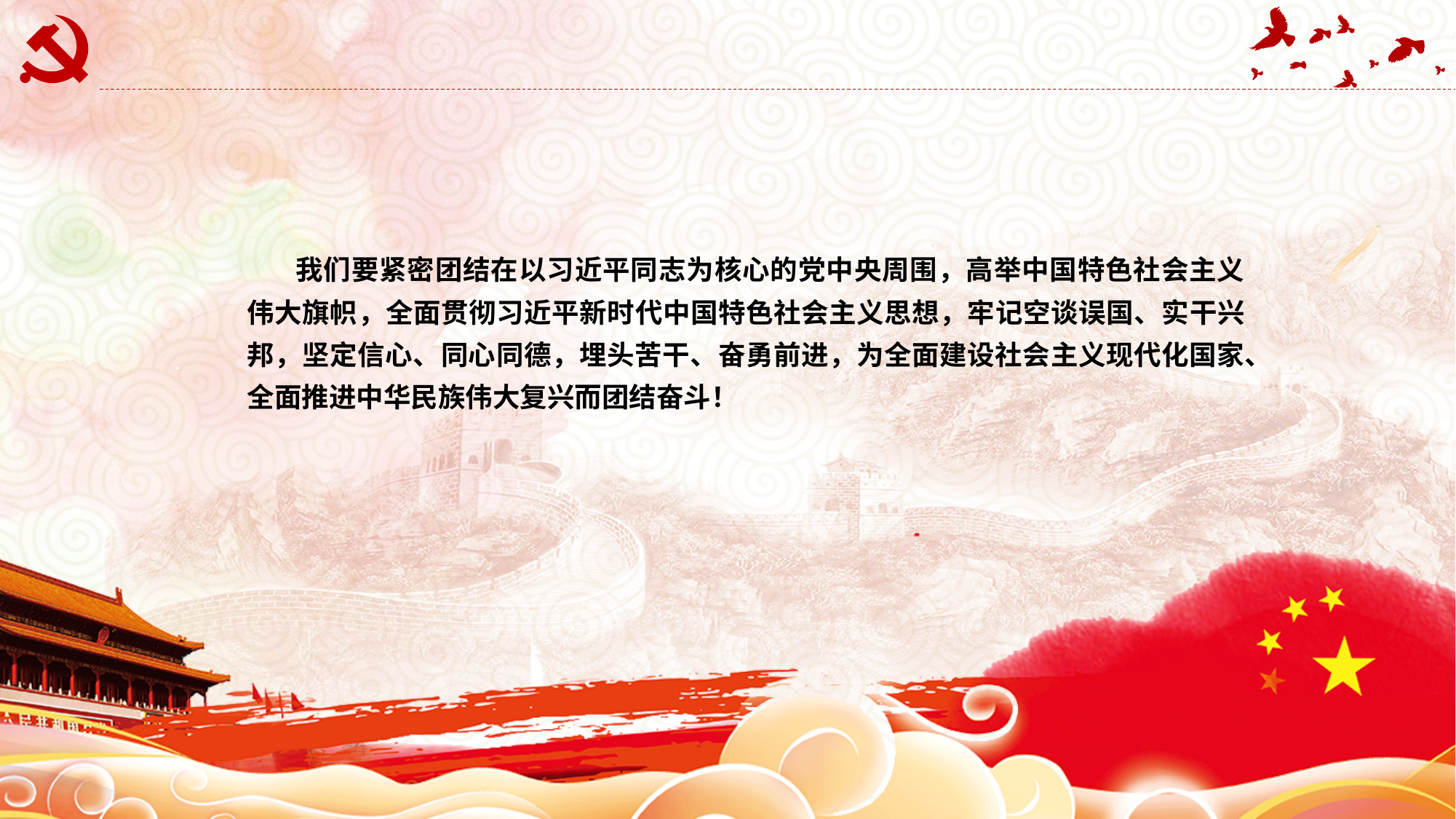

我们要紧密团结在以习近平同志为核心的党中央周围，高举中国特色社会主义伟大旗帜，全面贯彻习近平新时代中国特色社会主义思想，牢记空谈误国、实干兴邦，坚定信心、同心同德，埋头苦干、奋勇前进，为全面建设社会主义现代化国家、全面推进中华民族伟大复兴而团结奋斗！
延迟符可删除